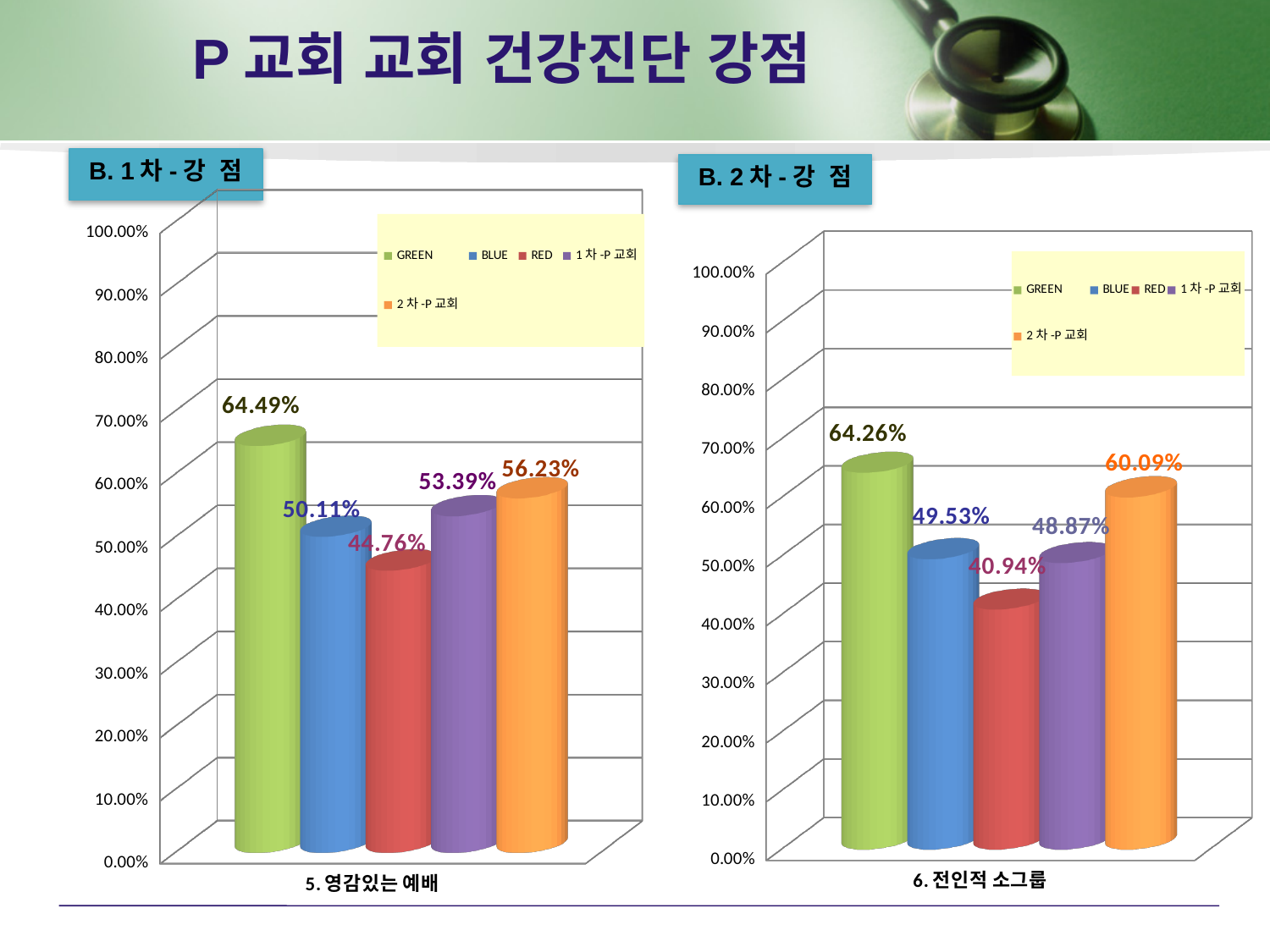

# P교회 교회 건강진단 강점
B. 1차-강  점
B. 2차-강  점

[unsupported chart]

[unsupported chart]